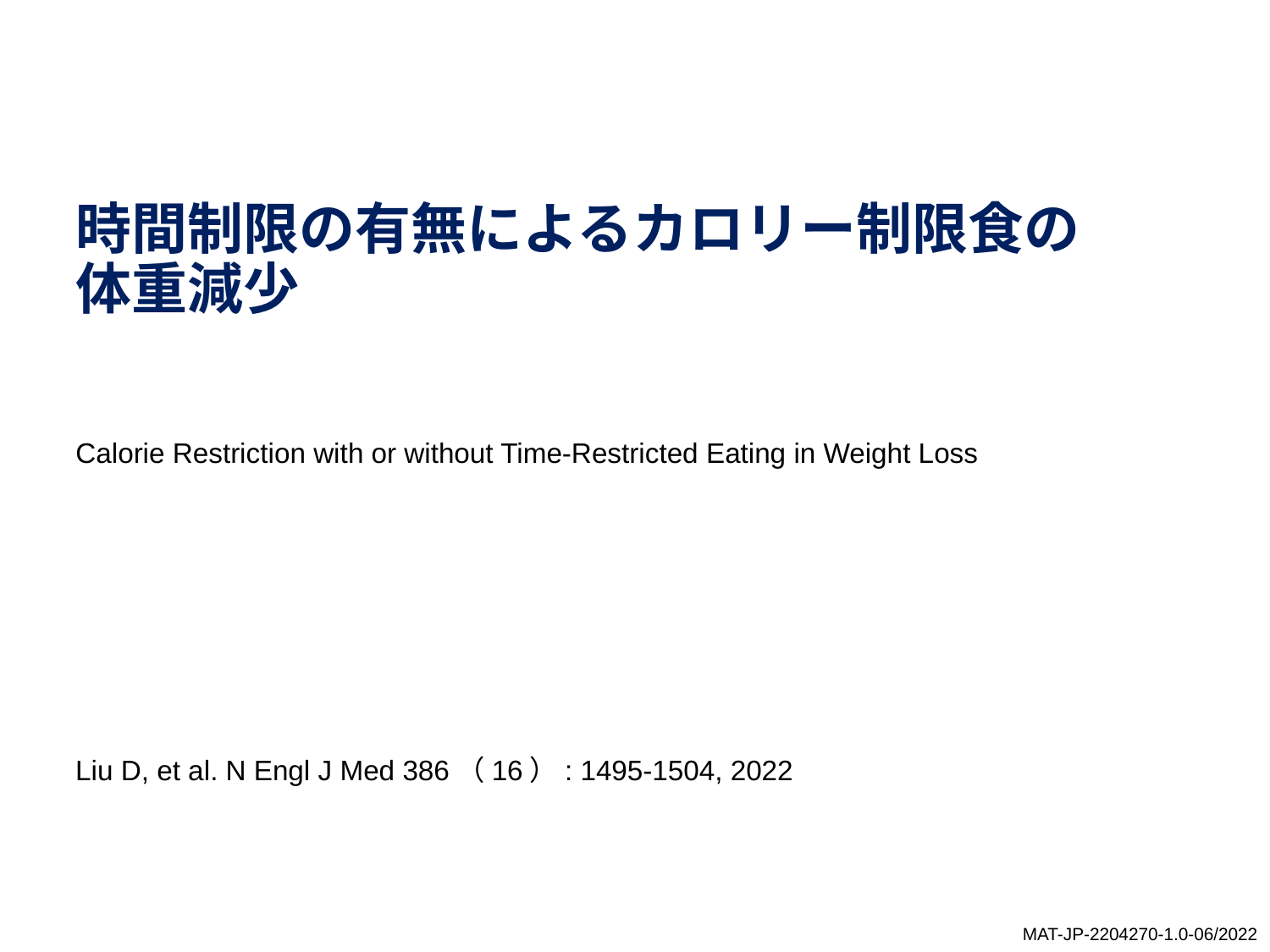

時間制限の有無によるカロリー制限食の
体重減少
Calorie Restriction with or without Time-Restricted Eating in Weight Loss
Liu D, et al. N Engl J Med 386（16）: 1495-1504, 2022
MAT-JP-2204270-1.0-06/2022